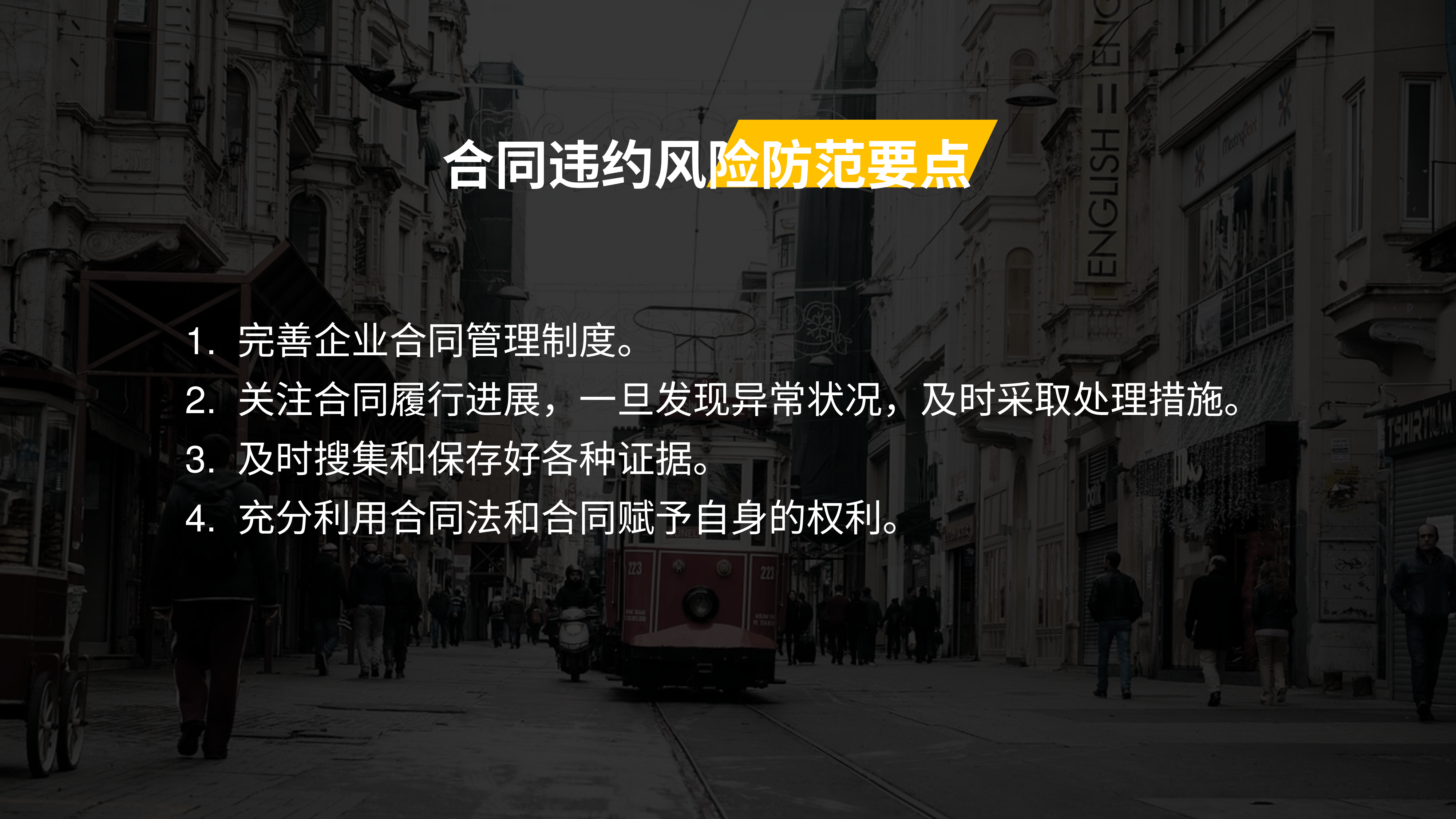

合同违约风险防范要点

完善企业合同管理制度。
关注合同履行进展，一旦发现异常状况，及时采取处理措施。
及时搜集和保存好各种证据。
充分利用合同法和合同赋予自身的权利。